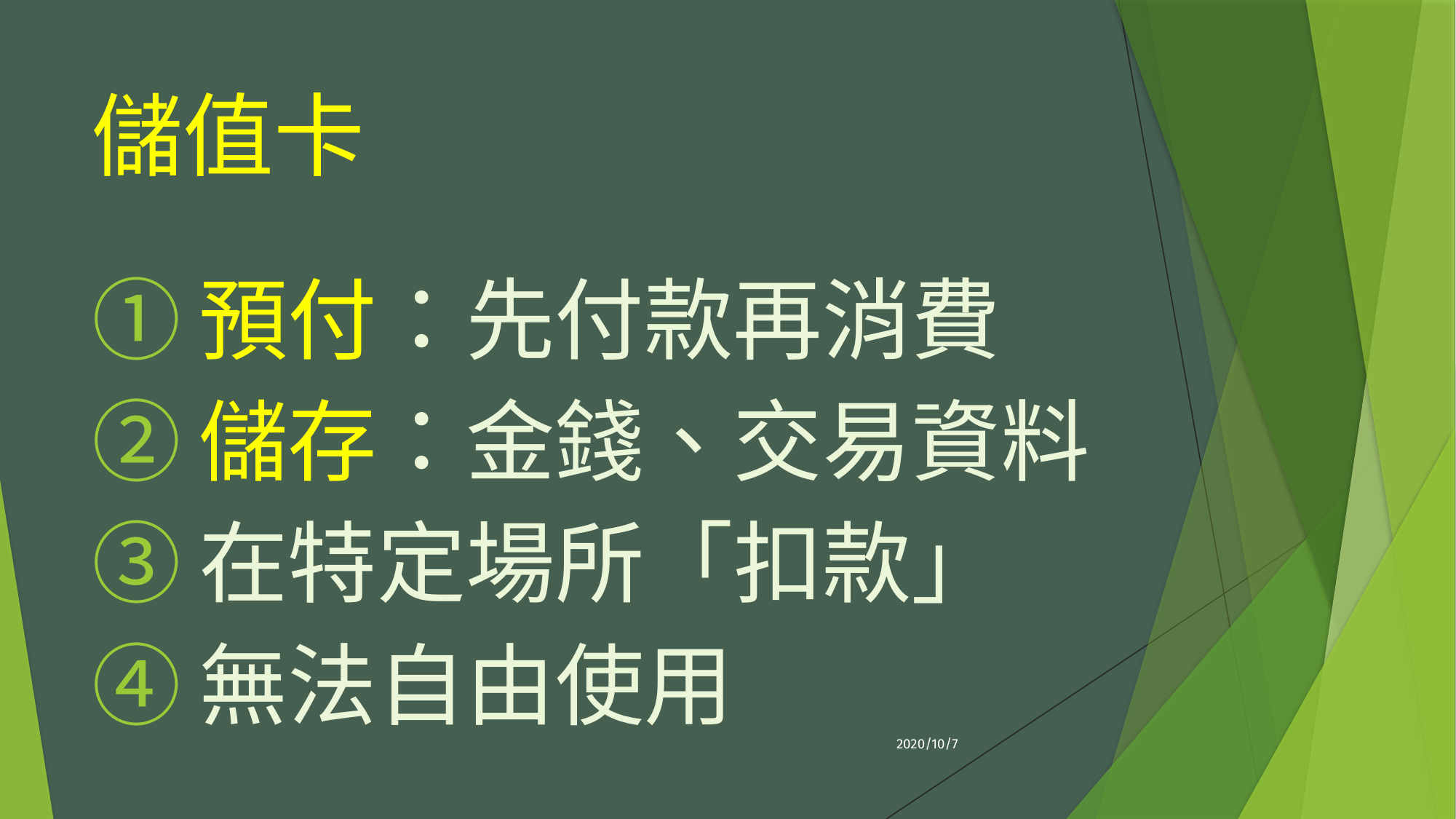

# 儲值卡
預付：先付款再消費
儲存：金錢、交易資料
在特定場所「扣款」
無法自由使用
2020/10/7